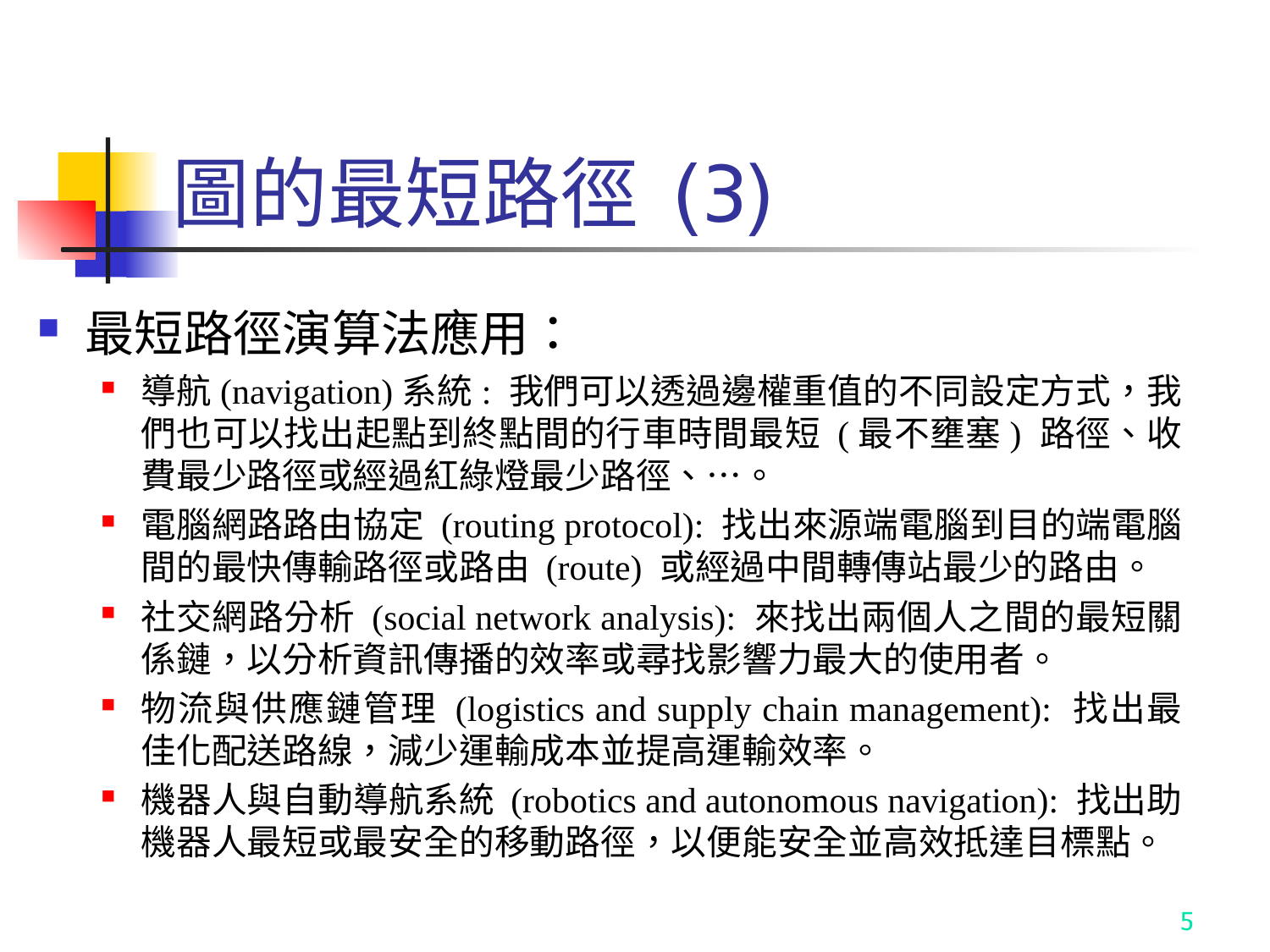

# 圖的最短路徑 (3)
最短路徑演算法應用：
導航(navigation)系統: 我們可以透過邊權重值的不同設定方式，我們也可以找出起點到終點間的行車時間最短 (最不壅塞) 路徑、收費最少路徑或經過紅綠燈最少路徑、…。
電腦網路路由協定 (routing protocol): 找出來源端電腦到目的端電腦間的最快傳輸路徑或路由 (route) 或經過中間轉傳站最少的路由。
社交網路分析 (social network analysis): 來找出兩個人之間的最短關係鏈，以分析資訊傳播的效率或尋找影響力最大的使用者。
物流與供應鏈管理 (logistics and supply chain management): 找出最佳化配送路線，減少運輸成本並提高運輸效率。
機器人與自動導航系統 (robotics and autonomous navigation): 找出助機器人最短或最安全的移動路徑，以便能安全並高效抵達目標點。
5